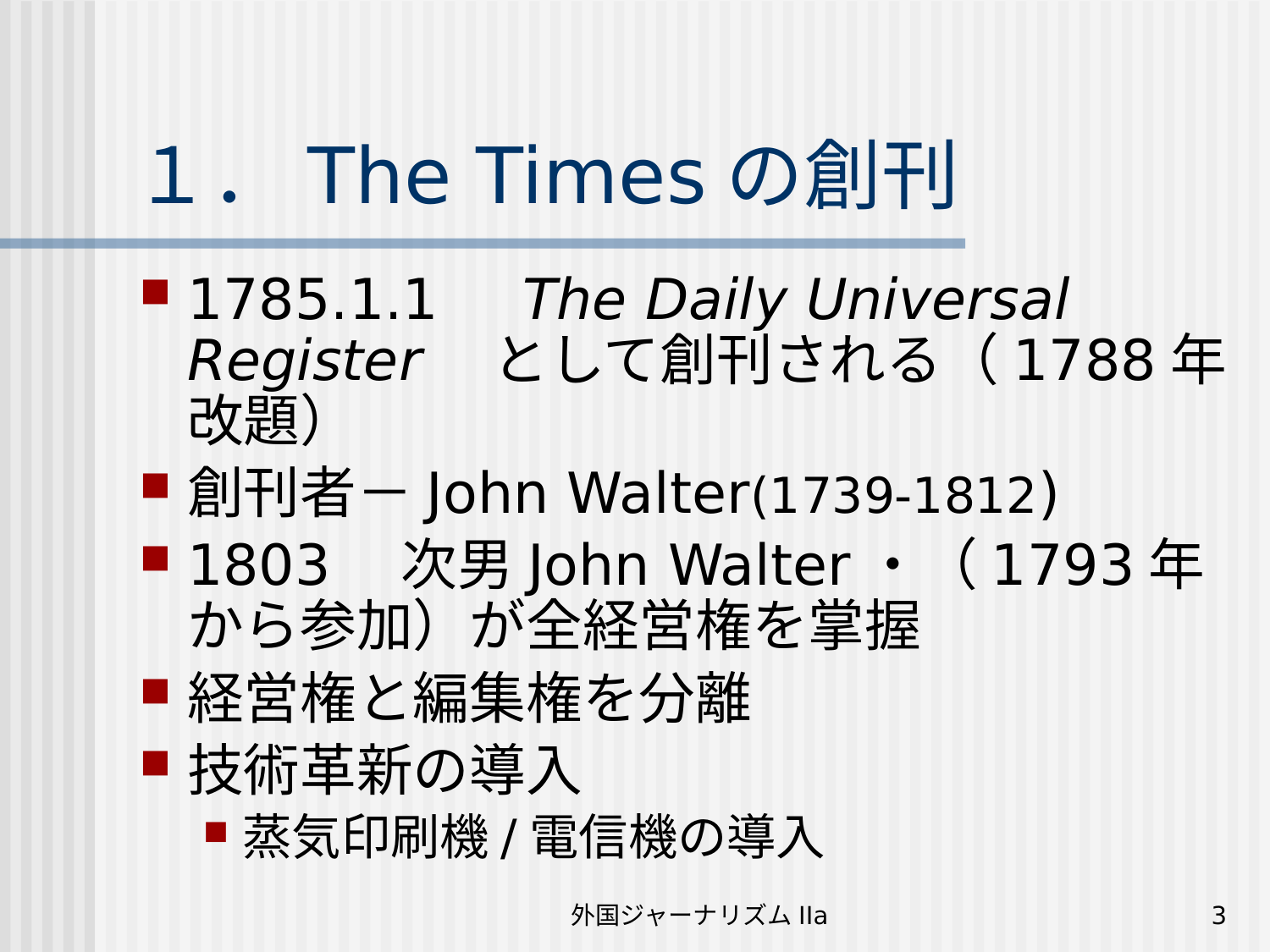

# １．The Timesの創刊
1785.1.1　The Daily Universal Register　として創刊される（1788年改題）
創刊者－John Walter(1739-1812)
1803　次男John Walter・（1793年から参加）が全経営権を掌握
経営権と編集権を分離
技術革新の導入
蒸気印刷機/電信機の導入
外国ジャーナリズムIIa
3